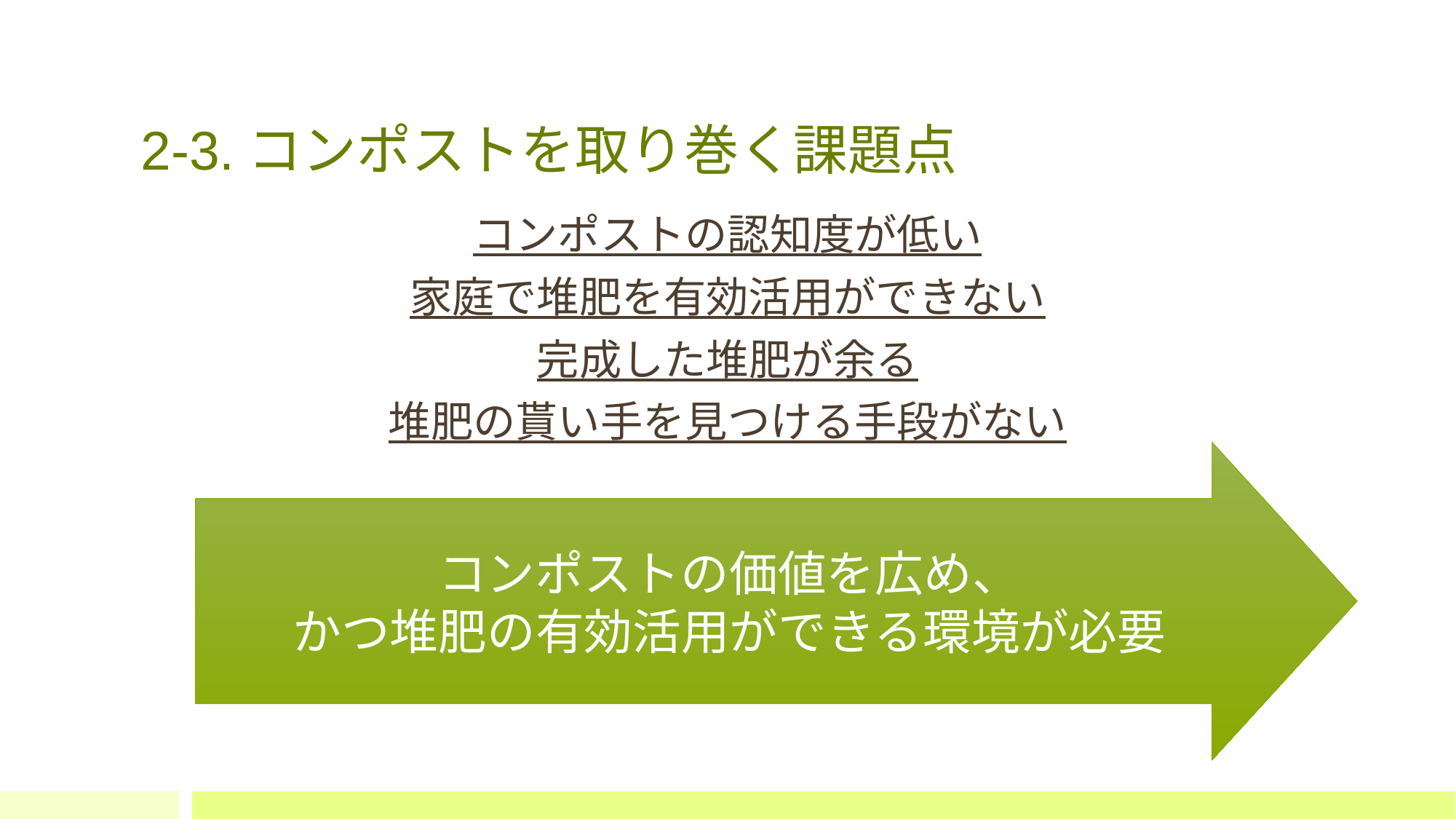

# 2-3.コンポストを取り巻く課題点
コンポストの認知度が低い
家庭で堆肥を有効活用ができない
完成した堆肥が余る
堆肥の貰い手を見つける手段がない
コンポストの価値を広め、
かつ堆肥の有効活用ができる環境が必要